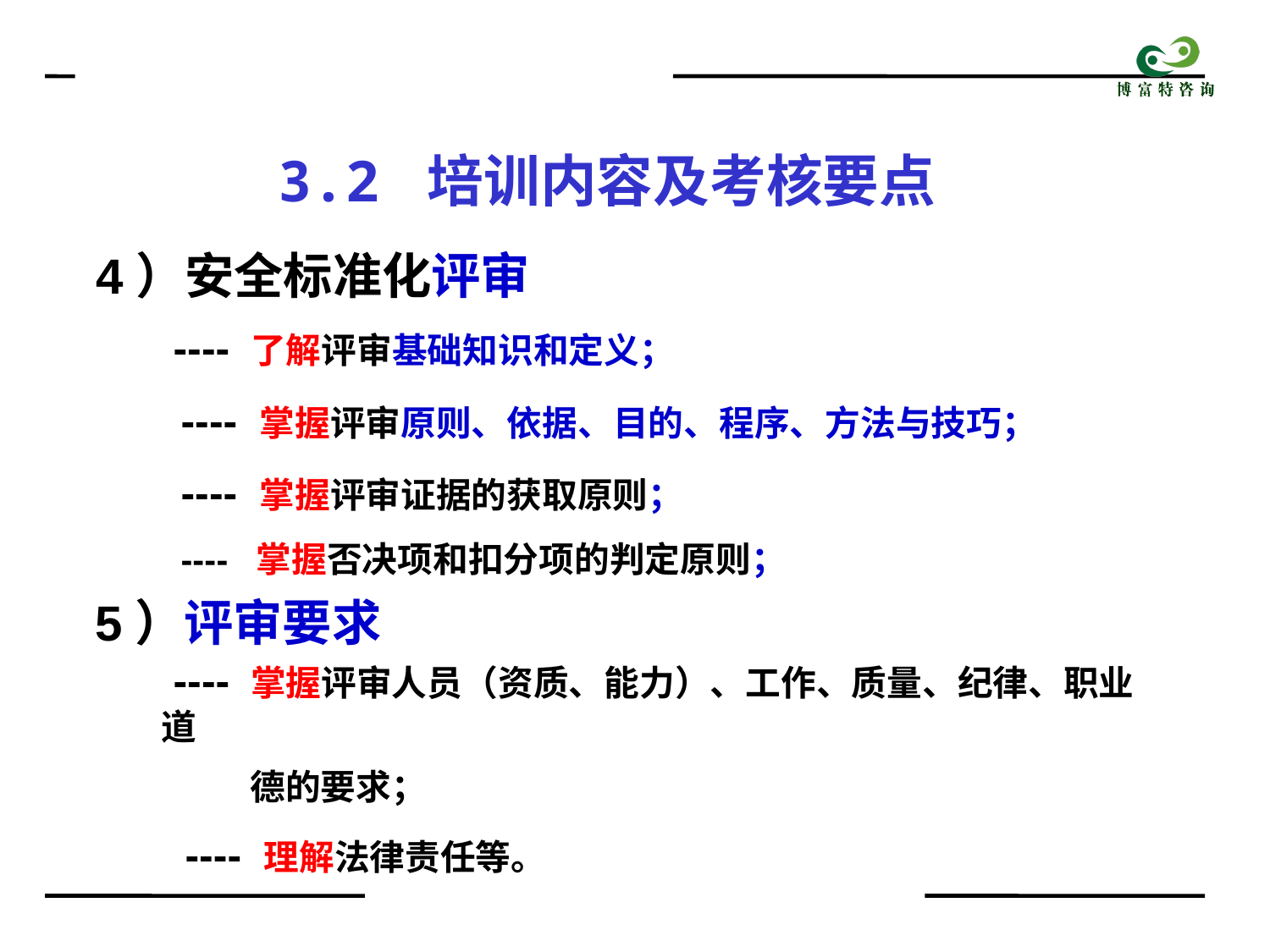

3.2 培训内容及考核要点
4）安全标准化评审
 ---- 了解评审基础知识和定义；
  ---- 掌握评审原则、依据、目的、程序、方法与技巧；
  ---- 掌握评审证据的获取原则；
  ----  掌握否决项和扣分项的判定原则；
5）评审要求
 ---- 掌握评审人员（资质、能力）、工作、质量、纪律、职业道
          德的要求；
  ---- 理解法律责任等。